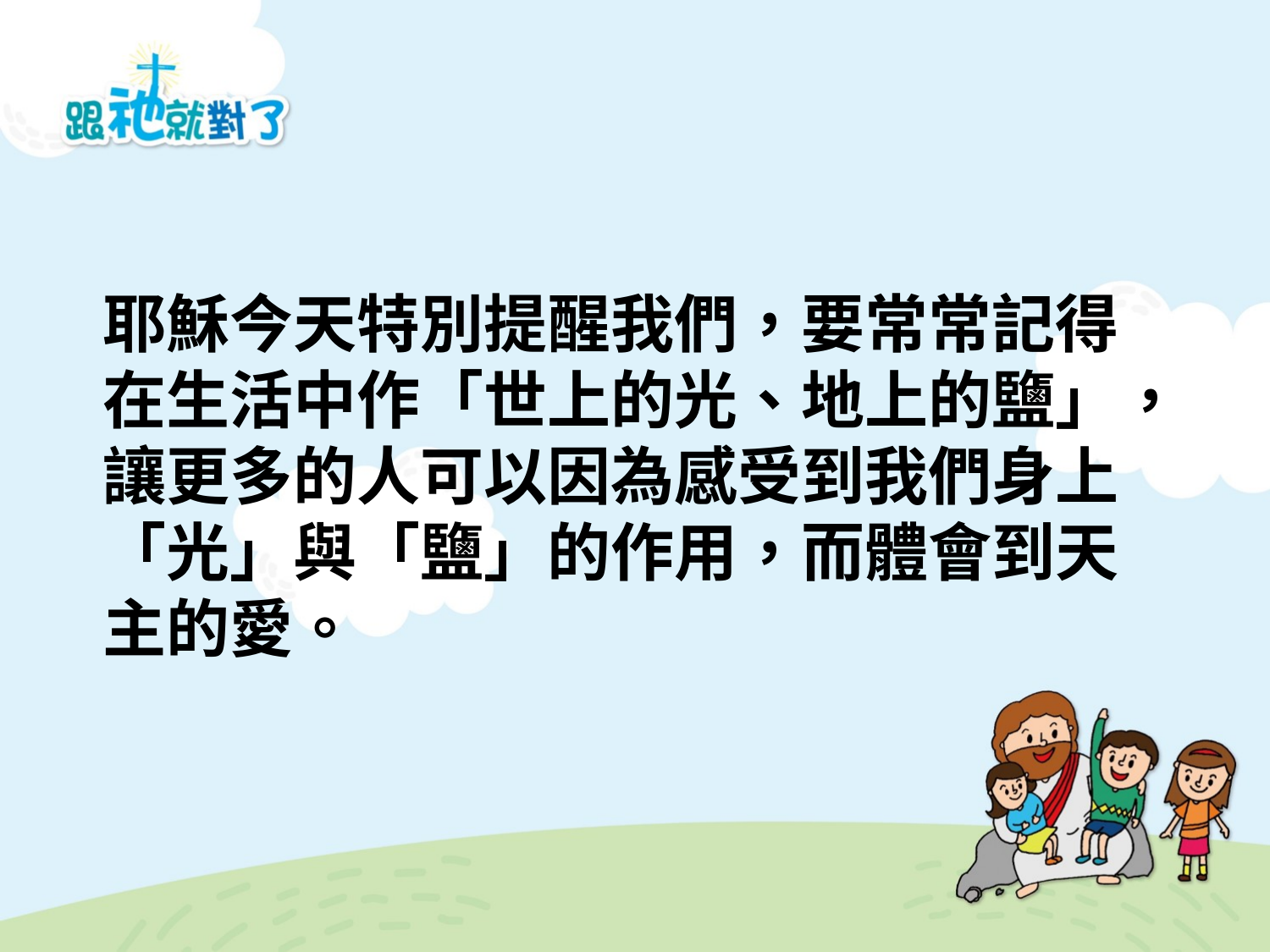

耶穌今天特別提醒我們，要常常記得在生活中作「世上的光、地上的鹽」，讓更多的人可以因為感受到我們身上「光」與「鹽」的作用，而體會到天主的愛。